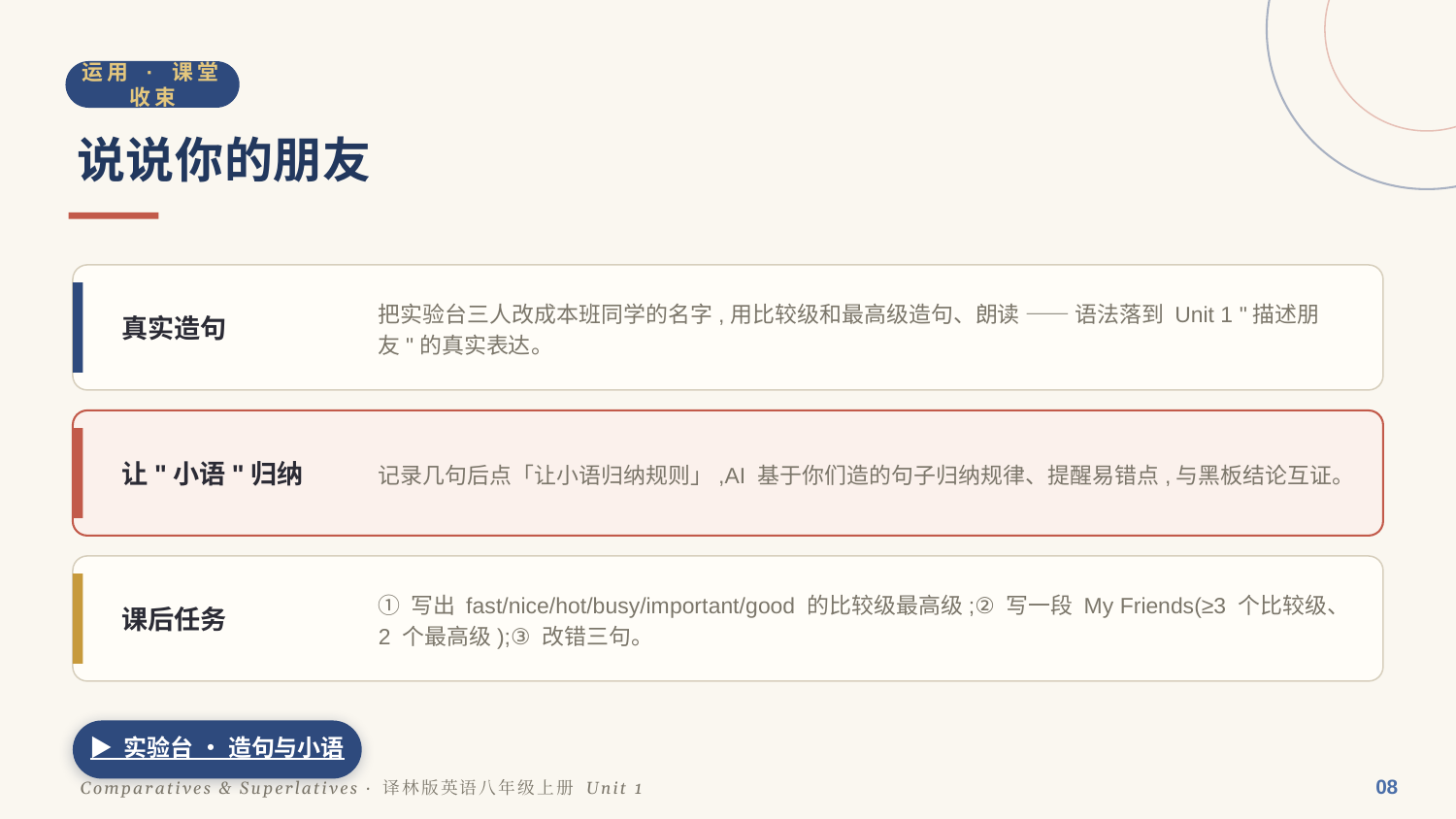

运用 · 课堂收束

说说你的朋友

把实验台三人改成本班同学的名字,用比较级和最高级造句、朗读 —— 语法落到 Unit 1 "描述朋友"的真实表达。
真实造句

记录几句后点「让小语归纳规则」,AI 基于你们造的句子归纳规律、提醒易错点,与黑板结论互证。
让"小语"归纳

① 写出 fast/nice/hot/busy/important/good 的比较级最高级;② 写一段 My Friends(≥3 个比较级、2 个最高级);③ 改错三句。
课后任务

▶  实验台 · 造句与小语

08
Comparatives & Superlatives · 译林版英语八年级上册 Unit 1